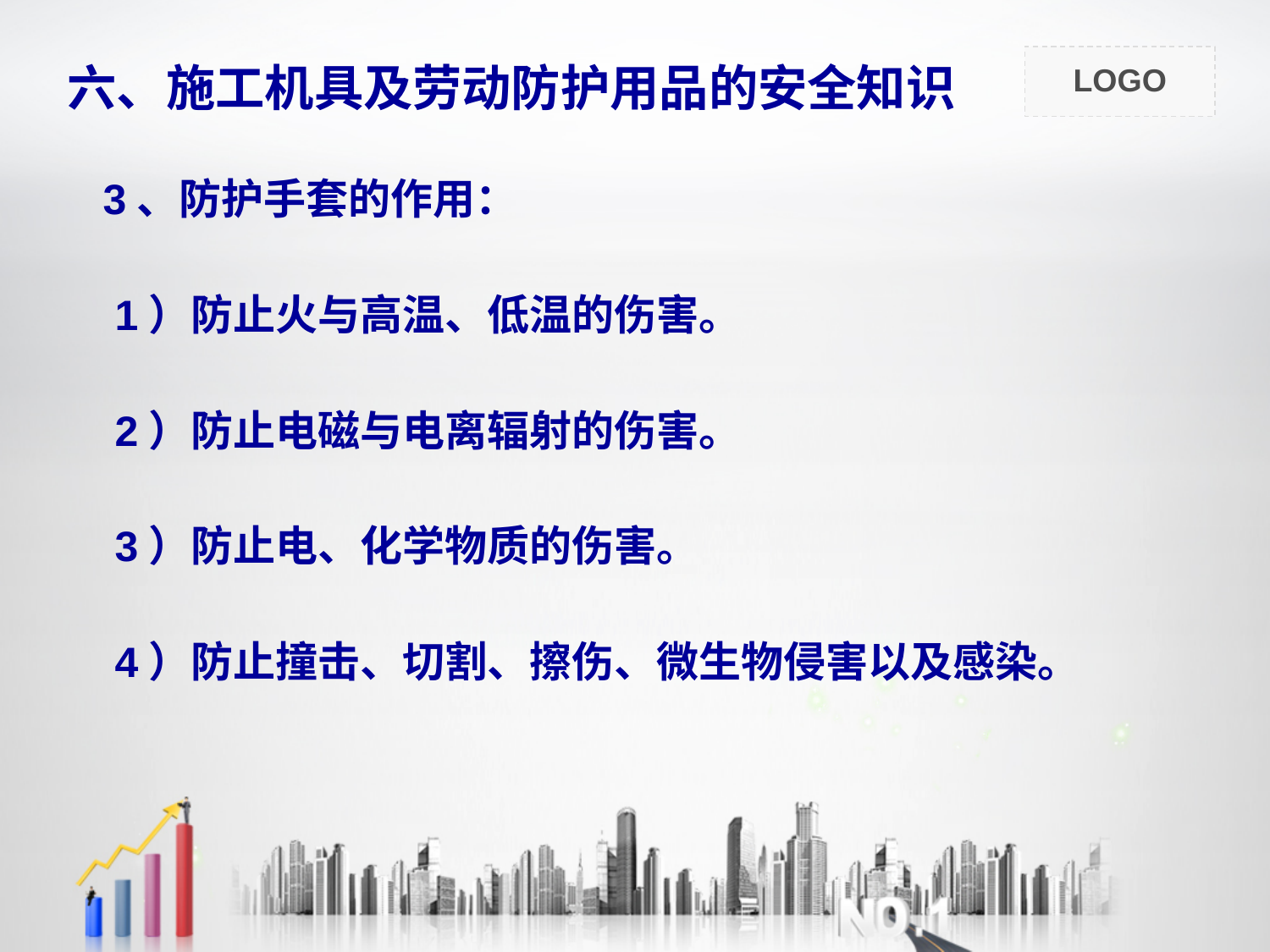

# 六、施工机具及劳动防护用品的安全知识
   3、防护手套的作用：

    1）防止火与高温、低温的伤害。

    2）防止电磁与电离辐射的伤害。

    3）防止电、化学物质的伤害。

    4）防止撞击、切割、擦伤、微生物侵害以及感染。

35